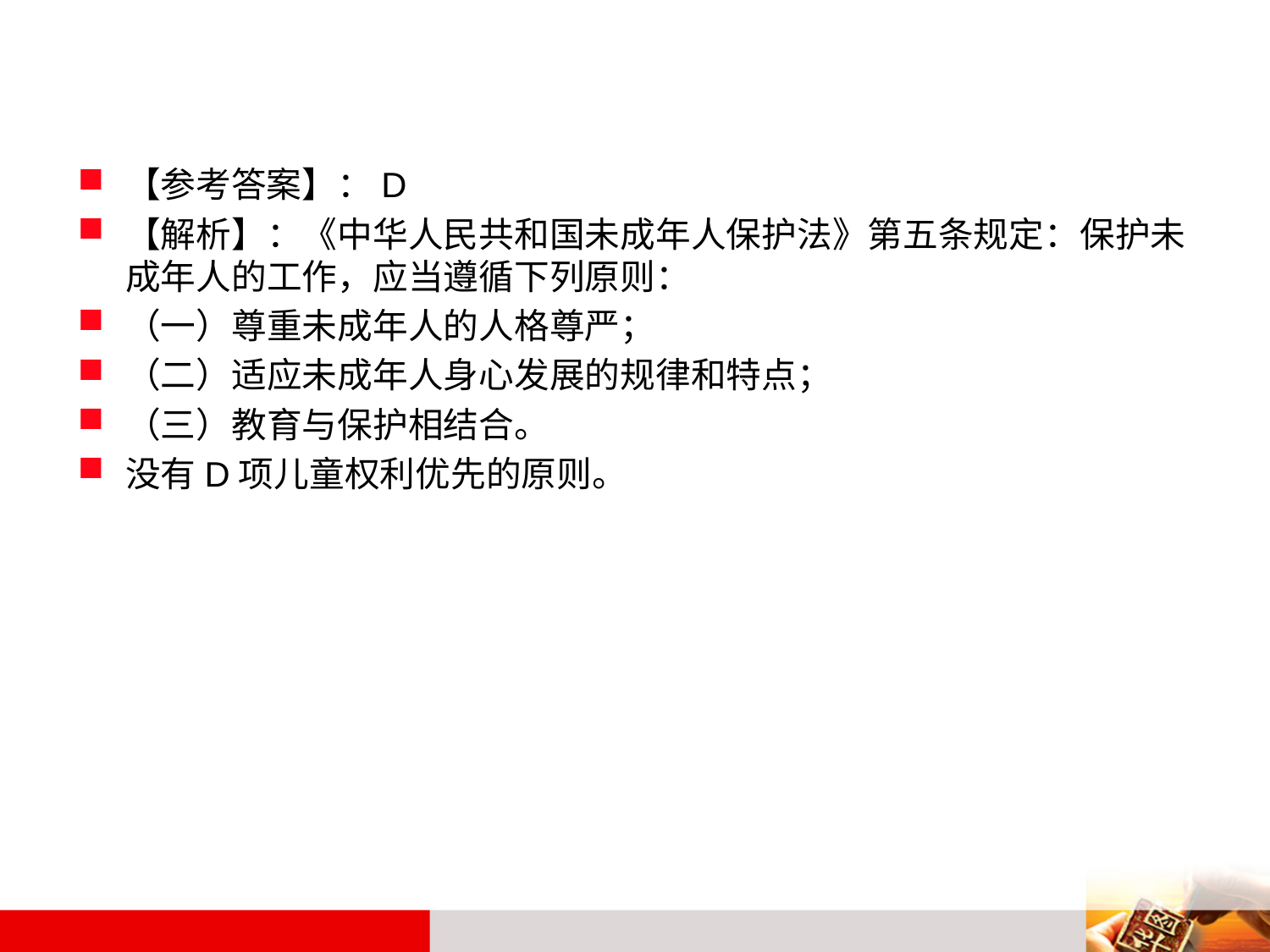

#
【参考答案】：D
【解析】：《中华人民共和国未成年人保护法》第五条规定：保护未成年人的工作，应当遵循下列原则：
（一）尊重未成年人的人格尊严；
（二）适应未成年人身心发展的规律和特点；
（三）教育与保护相结合。
没有D项儿童权利优先的原则。